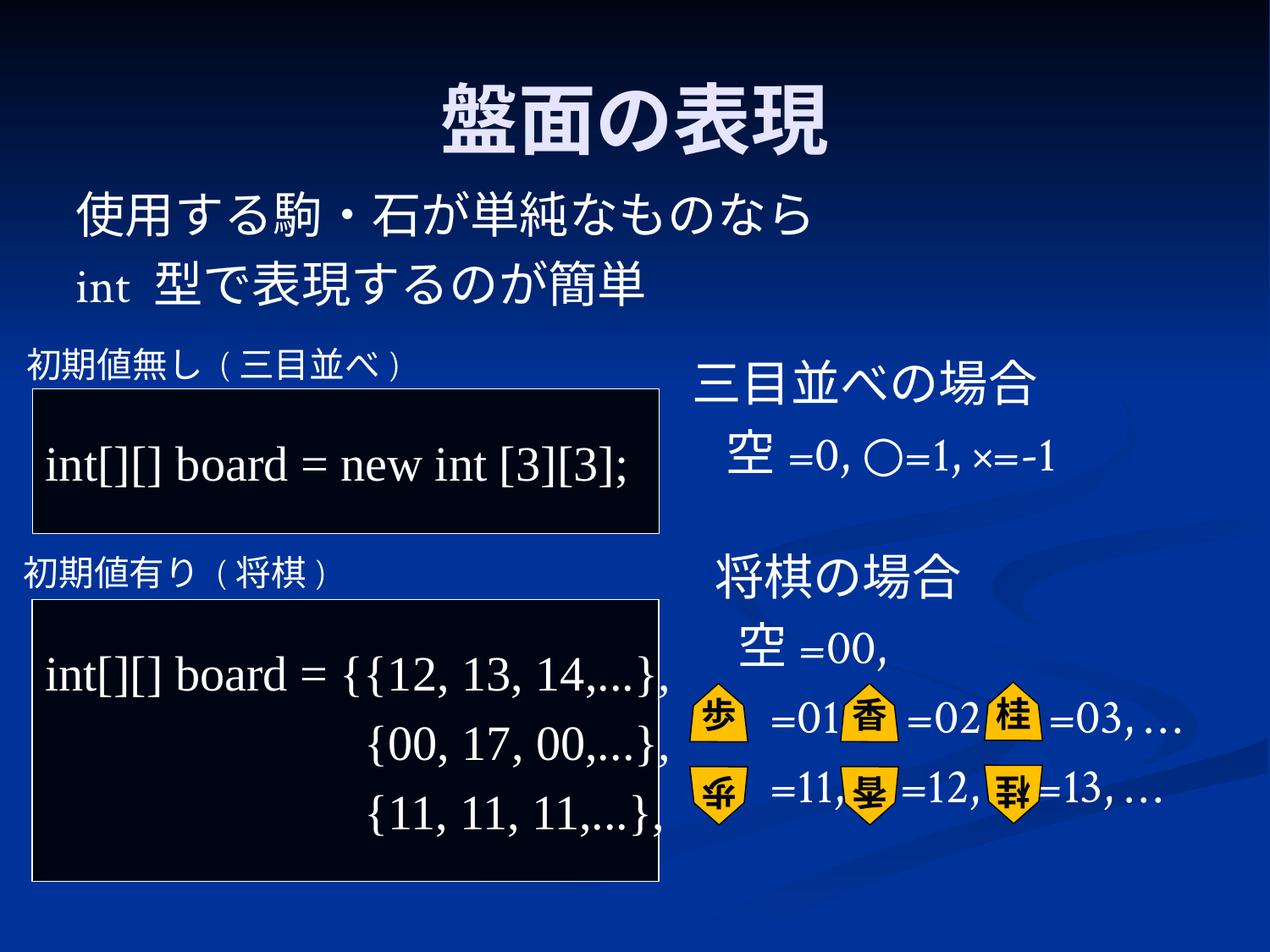

# 盤面の表現
使用する駒・石が単純なものなら
int 型で表現するのが簡単
初期値無し (三目並べ)
三目並べの場合
  空=0, ○=1, ×=-1
int[][] board = new int [3][3];
将棋の場合
 空=00,
     =01,     =02,     =03, …
     =11,     =12,     =13, …
桂
香
歩
桂
香
歩
初期値有り (将棋)
int[][] board = {{12, 13, 14,...},
                          {00, 17, 00,...},
                          {11, 11, 11,...},